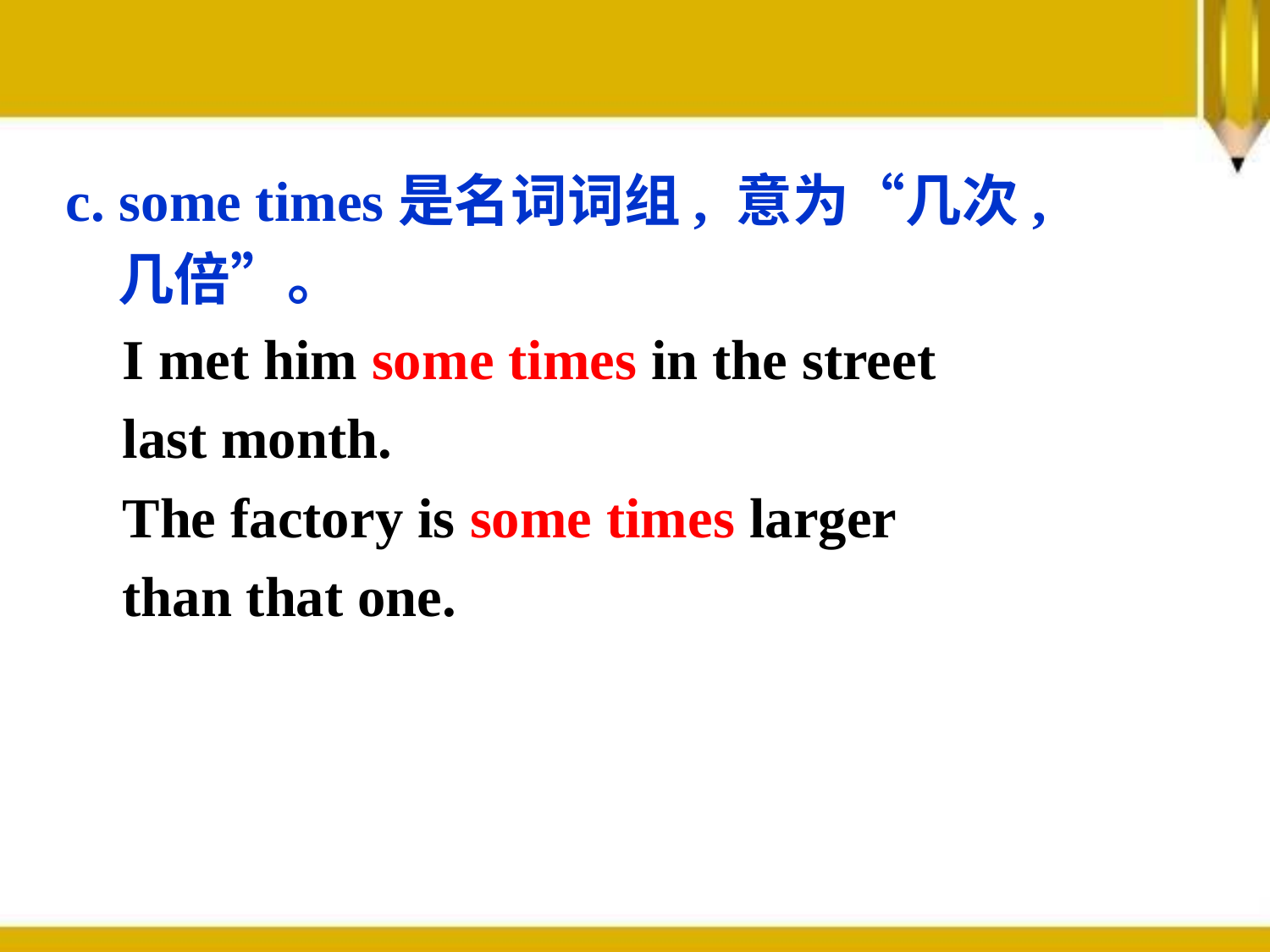

c. some times是名词词组, 意为“几次,
   几倍”。
    I met him some times in the street
    last month.
    The factory is some times larger
    than that one.